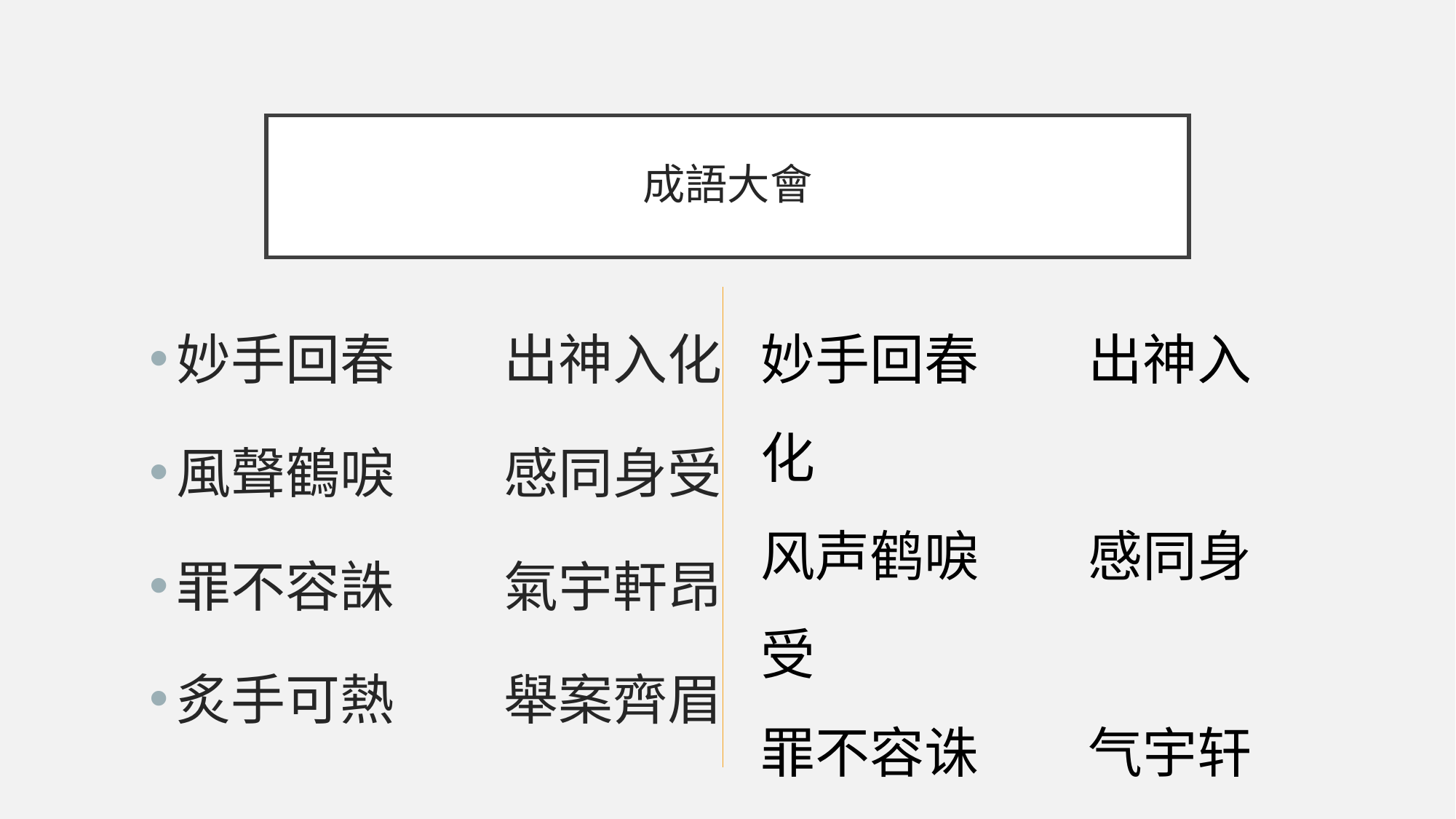

# 成語大會
妙手回春	出神入化
風聲鶴唳	感同身受
罪不容誅	氣宇軒昂
炙手可熱	舉案齊眉
妙手回春	出神入化
风声鹤唳	感同身受
罪不容诛	气宇轩昂
炙手可热	举案齐眉